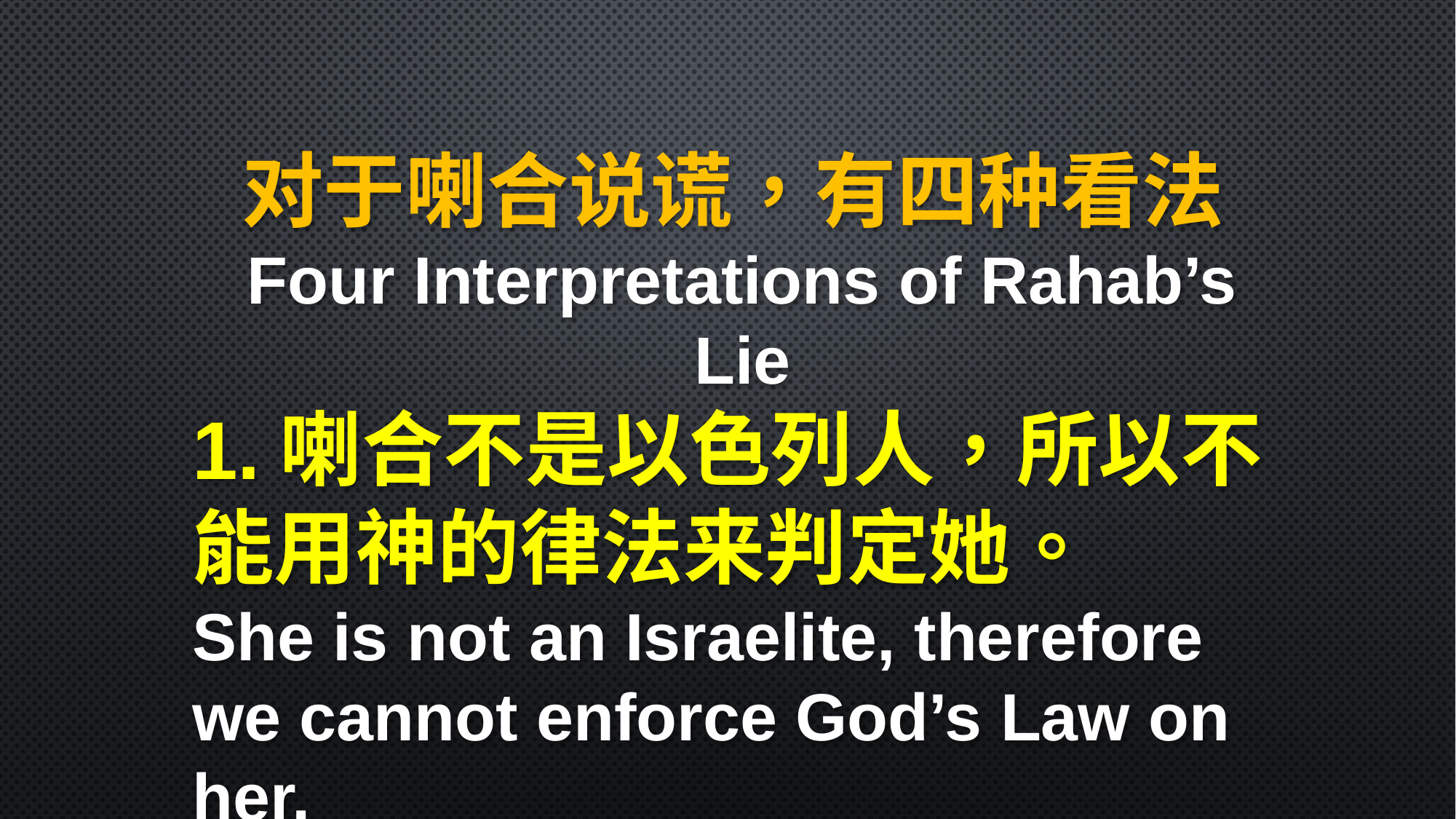

对于喇合说谎，有四种看法Four Interpretations of Rahab’s Lie
1.喇合不是以色列人，所以不能用神的律法来判定她。
She is not an Israelite, therefore we cannot enforce God’s Law on her.